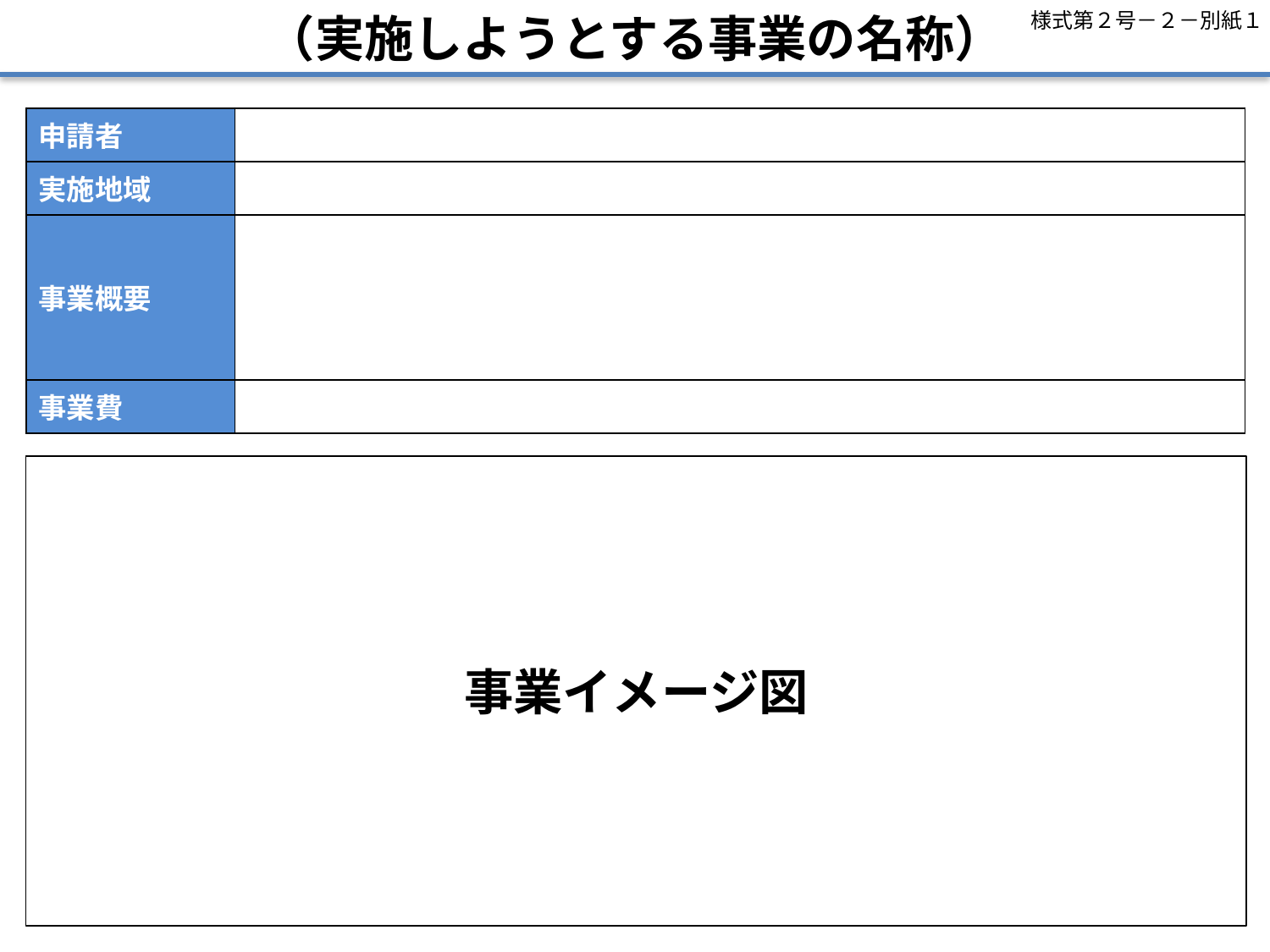

様式第２号－２－別紙１
（実施しようとする事業の名称）
| 申請者 |  |
| --- | --- |
| 実施地域 |  |
| 事業概要 |  |
| 事業費 |  |
事業イメージ図